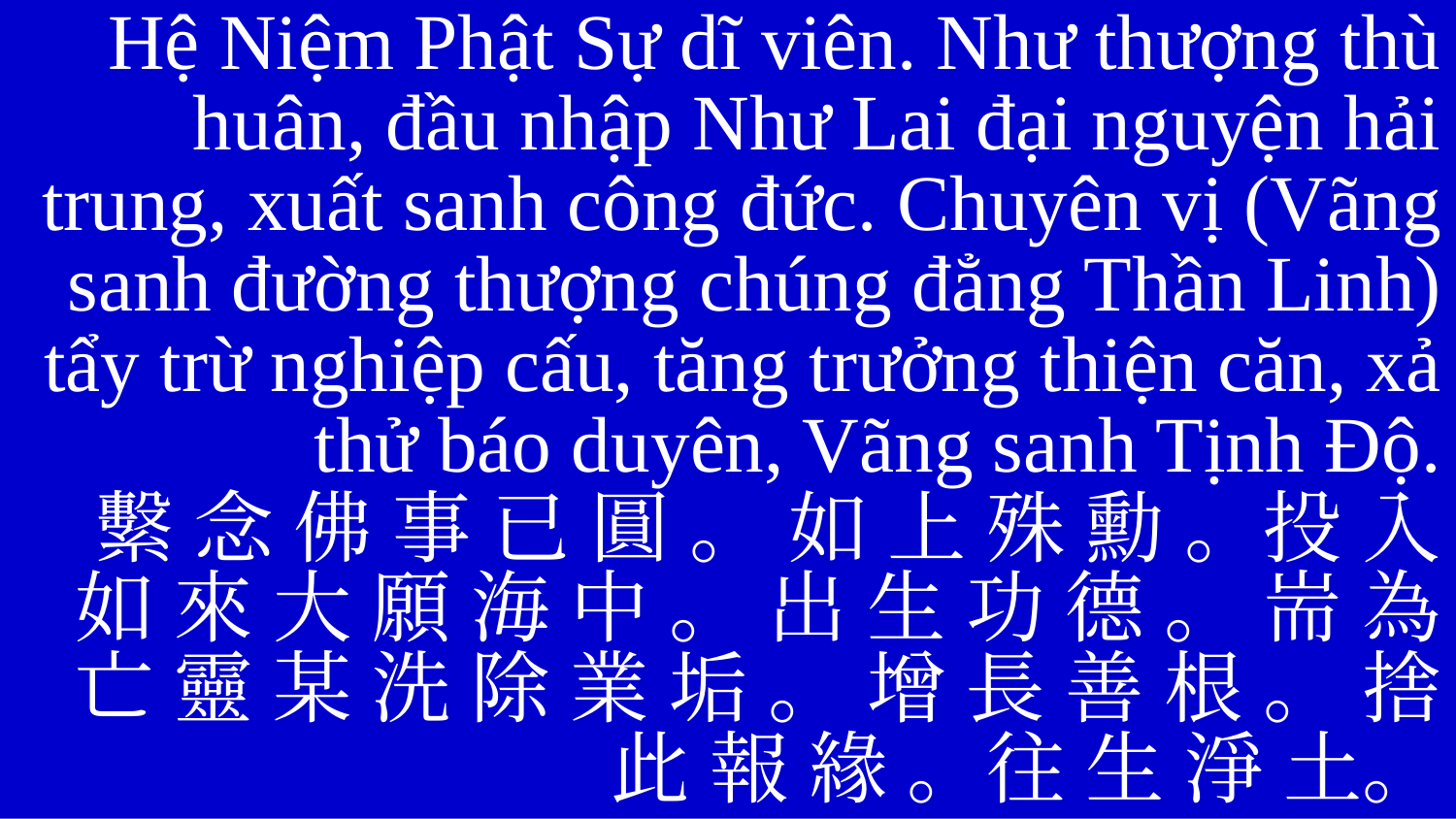

Hệ Niệm Phật Sự dĩ viên. Như thượng thù huân, đầu nhập Như Lai đại nguyện hải trung, xuất sanh công đức. Chuyên vị (Vãng sanh đường thượng chúng đẳng Thần Linh) tẩy trừ nghiệp cấu, tăng trưởng thiện căn, xả thử báo duyên, Vãng sanh Tịnh Độ.
繫 念 佛 事 已 圓 。 如 上 殊 勳 。投 入 如 來 大 願 海 中 。 出 生 功 德 。 耑 為 亡 靈 某 洗 除 業 垢 。 增 長 善 根 。 捨 此 報 緣 。往 生 淨 土。